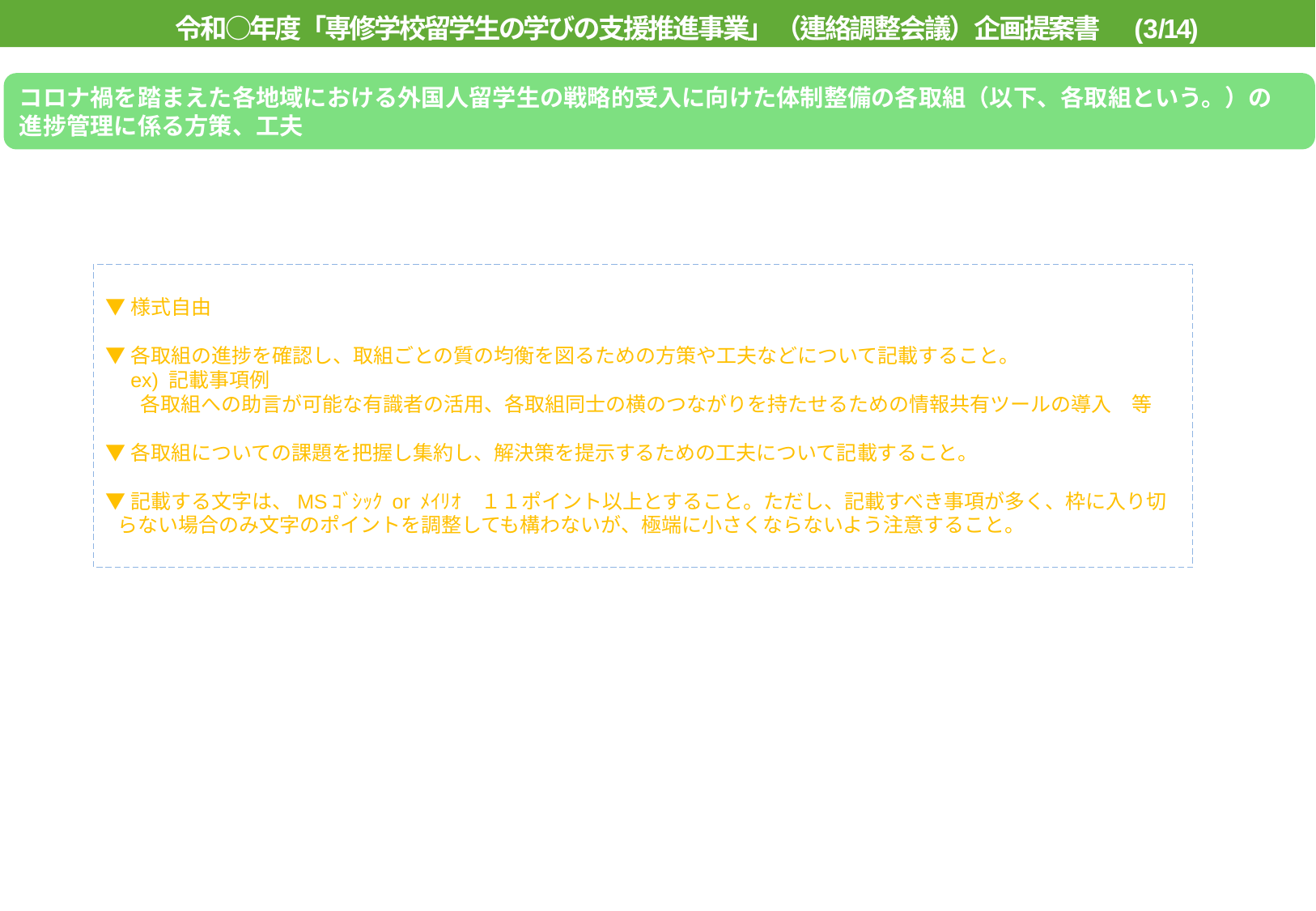

令和○年度「専修学校留学生の学びの支援推進事業」（連絡調整会議）企画提案書　(3/14)
コロナ禍を踏まえた各地域における外国人留学生の戦略的受入に向けた体制整備の各取組（以下、各取組という。）の
進捗管理に係る方策、工夫

▼様式自由

▼各取組の進捗を確認し、取組ごとの質の均衡を図るための方策や工夫などについて記載すること。
　ex) 記載事項例
各取組への助言が可能な有識者の活用、各取組同士の横のつながりを持たせるための情報共有ツールの導入　等

▼各取組についての課題を把握し集約し、解決策を提示するための工夫について記載すること。

▼記載する文字は、MSｺﾞｼｯｸ or ﾒｲﾘｵ　１１ポイント以上とすること。ただし、記載すべき事項が多く、枠に入り切らない場合のみ文字のポイントを調整しても構わないが、極端に小さくならないよう注意すること。